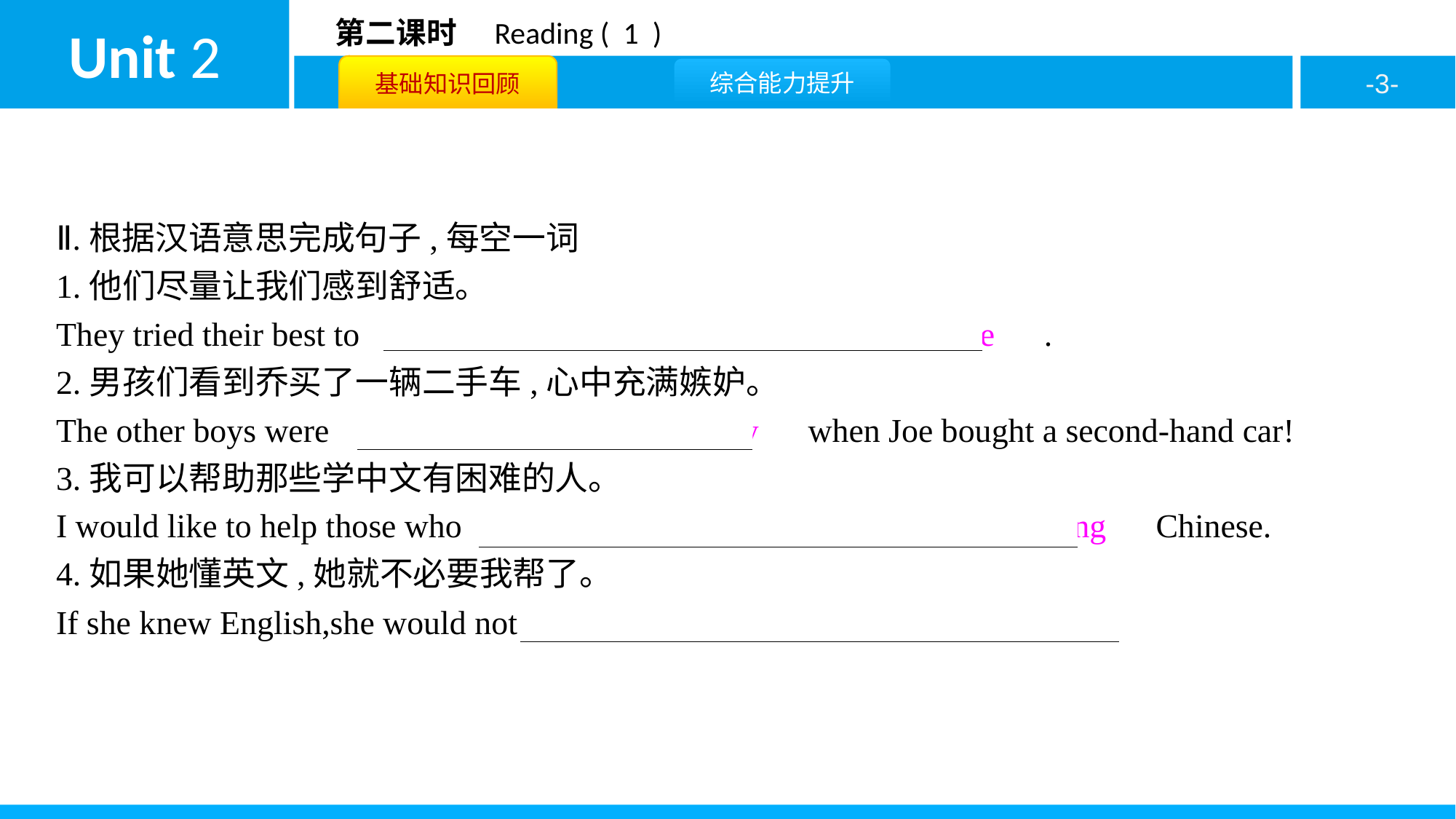

Ⅱ.根据汉语意思完成句子,每空一词
1.他们尽量让我们感到舒适。
They tried their best to　make　 　us　 　feel　 　comfortable　.
2.男孩们看到乔买了一辆二手车,心中充满嫉妒。
The other boys were　green　 　with　 　envy　when Joe bought a second-hand car!
3.我可以帮助那些学中文有困难的人。
I would like to help those who　have　 　difficulty　 　in　 　learning　Chinese.
4.如果她懂英文,她就不必要我帮了。
If she knew English,she would not　ask　 　me　 　for　 　help　.